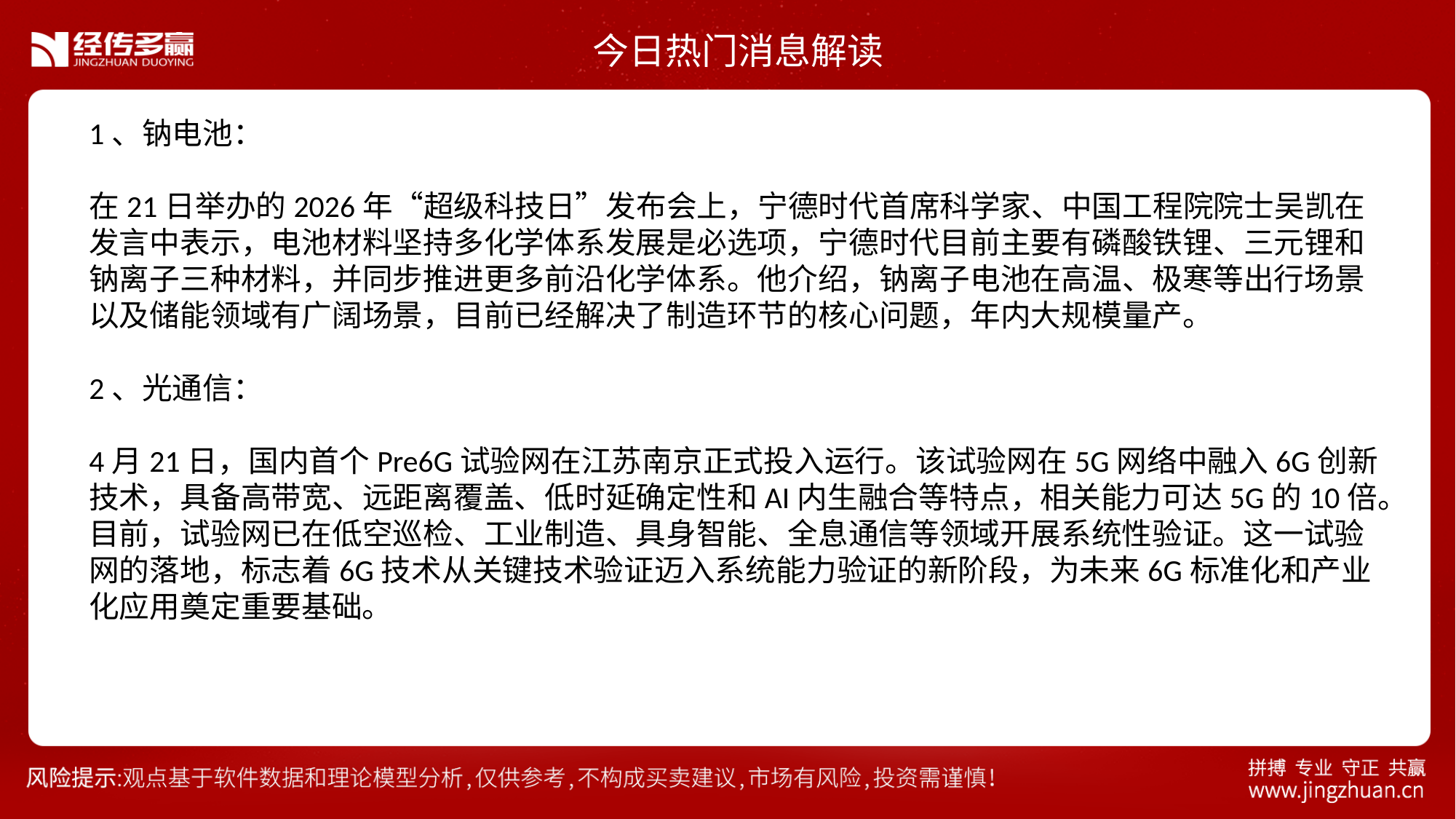

今日热门消息解读
1、钠电池：

在21日举办的2026年“超级科技日”发布会上，宁德时代首席科学家、中国工程院院士吴凯在发言中表示，电池材料坚持多化学体系发展是必选项，宁德时代目前主要有磷酸铁锂、三元锂和钠离子三种材料，并同步推进更多前沿化学体系。他介绍，钠离子电池在高温、极寒等出行场景以及储能领域有广阔场景，目前已经解决了制造环节的核心问题，年内大规模量产。

2、光通信：

4月21日，国内首个Pre6G试验网在江苏南京正式投入运行。该试验网在5G网络中融入6G创新技术，具备高带宽、远距离覆盖、低时延确定性和AI内生融合等特点，相关能力可达5G的10倍。目前，试验网已在低空巡检、工业制造、具身智能、全息通信等领域开展系统性验证。这一试验网的落地，标志着6G技术从关键技术验证迈入系统能力验证的新阶段，为未来6G标准化和产业化应用奠定重要基础。